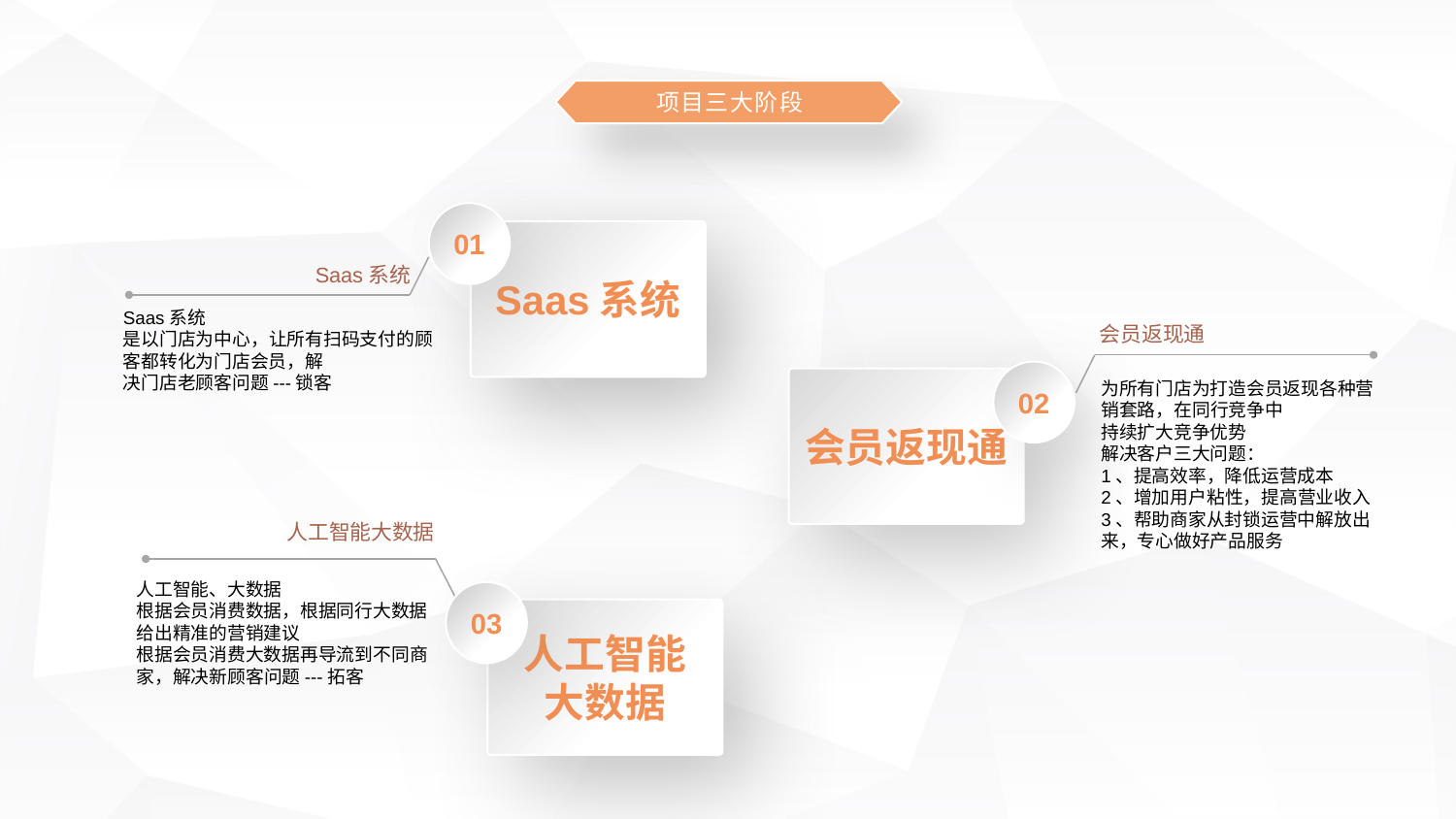

项目三大阶段
01
Saas系统
Saas系统
Saas系统
是以门店为中心，让所有扫码支付的顾客都转化为门店会员，解
决门店老顾客问题---锁客
会员返现通
02
会员返现通
为所有门店为打造会员返现各种营销套路，在同行竞争中
持续扩大竞争优势
解决客户三大问题：
1、提高效率，降低运营成本
2、增加用户粘性，提高营业收入
3、帮助商家从封锁运营中解放出来，专心做好产品服务
人工智能大数据
人工智能、大数据
根据会员消费数据，根据同行大数据给出精准的营销建议
根据会员消费大数据再导流到不同商家，解决新顾客问题---拓客
03
人工智能
大数据